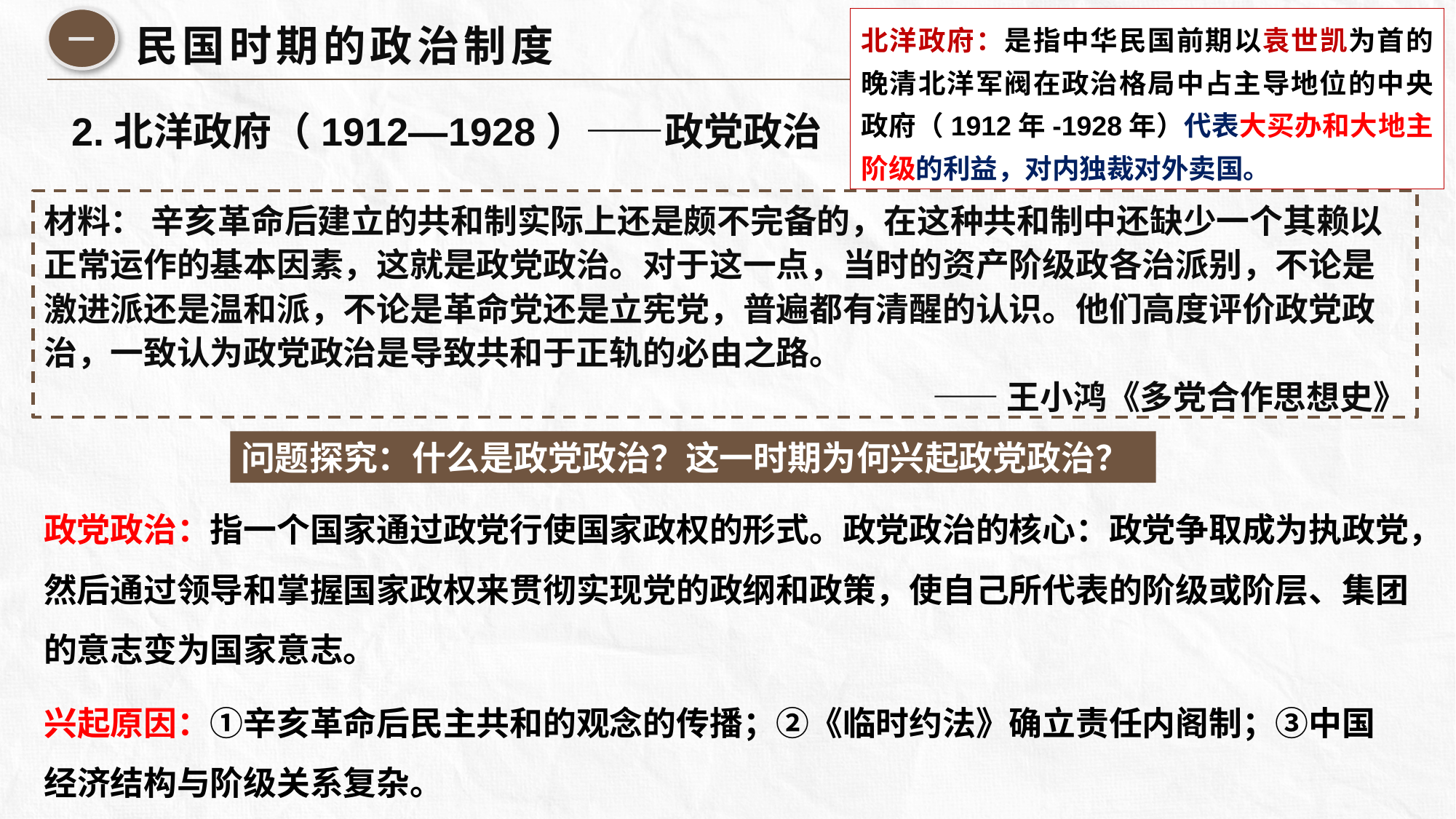

一
北洋政府：是指中华民国前期以袁世凯为首的晚清北洋军阀在政治格局中占主导地位的中央政府（1912年-1928年）代表大买办和大地主阶级的利益，对内独裁对外卖国。
民国时期的政治制度
2.北洋政府（1912—1928）——政党政治
材料： 辛亥革命后建立的共和制实际上还是颇不完备的，在这种共和制中还缺少一个其赖以正常运作的基本因素，这就是政党政治。对于这一点，当时的资产阶级政各治派别，不论是激进派还是温和派，不论是革命党还是立宪党，普遍都有清醒的认识。他们高度评价政党政治，一致认为政党政治是导致共和于正轨的必由之路。
    ——王小鸿《多党合作思想史》
问题探究：什么是政党政治？这一时期为何兴起政党政治？
政党政治：指一个国家通过政党行使国家政权的形式。政党政治的核心：政党争取成为执政党，然后通过领导和掌握国家政权来贯彻实现党的政纲和政策，使自己所代表的阶级或阶层、集团的意志变为国家意志。
兴起原因：①辛亥革命后民主共和的观念的传播；②《临时约法》确立责任内阁制；③中国经济结构与阶级关系复杂。